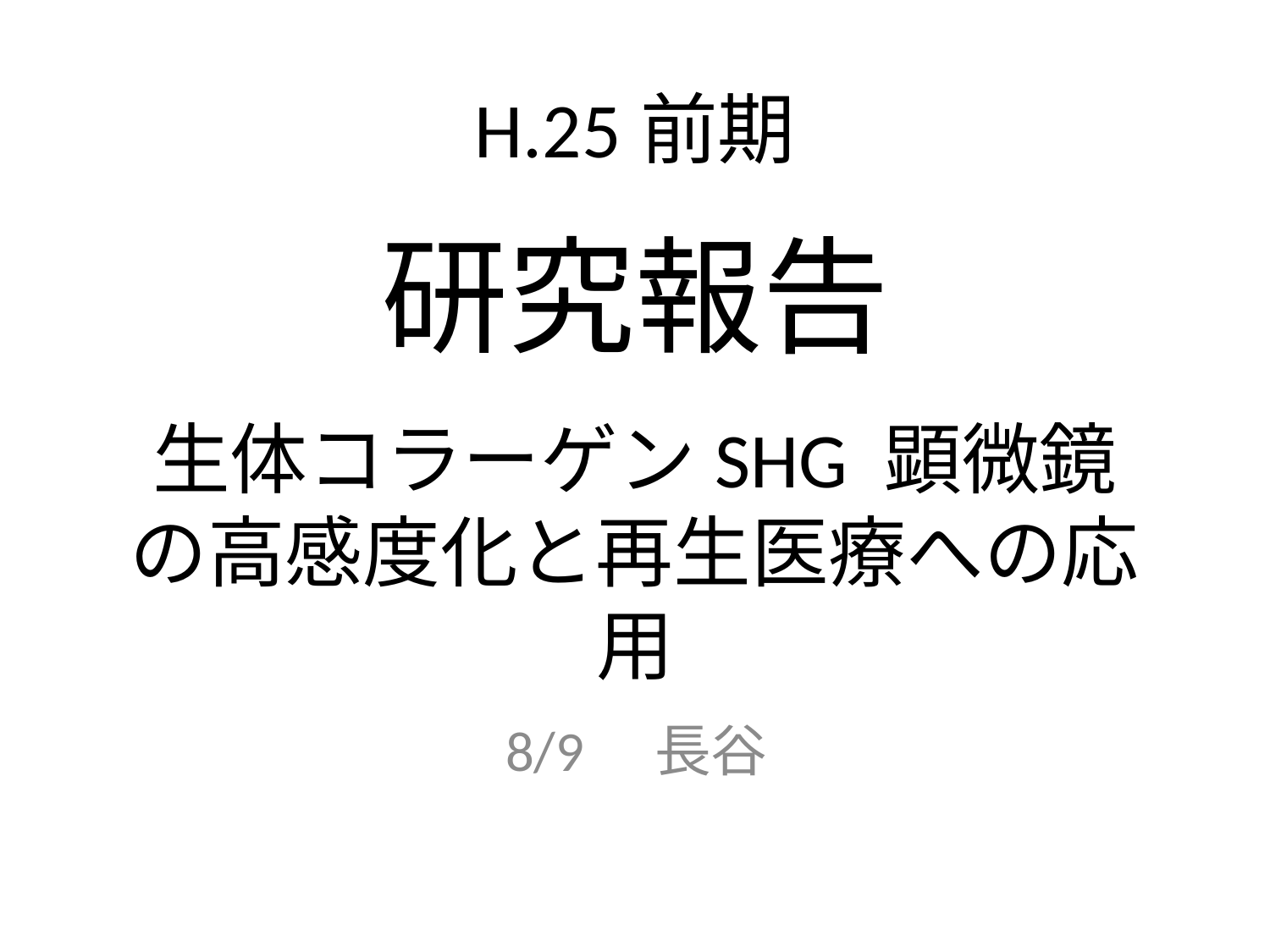

# H.25前期 　 研究報告 　 生体コラーゲンSHG 顕微鏡 の高感度化と再生医療への応用
8/9　長谷